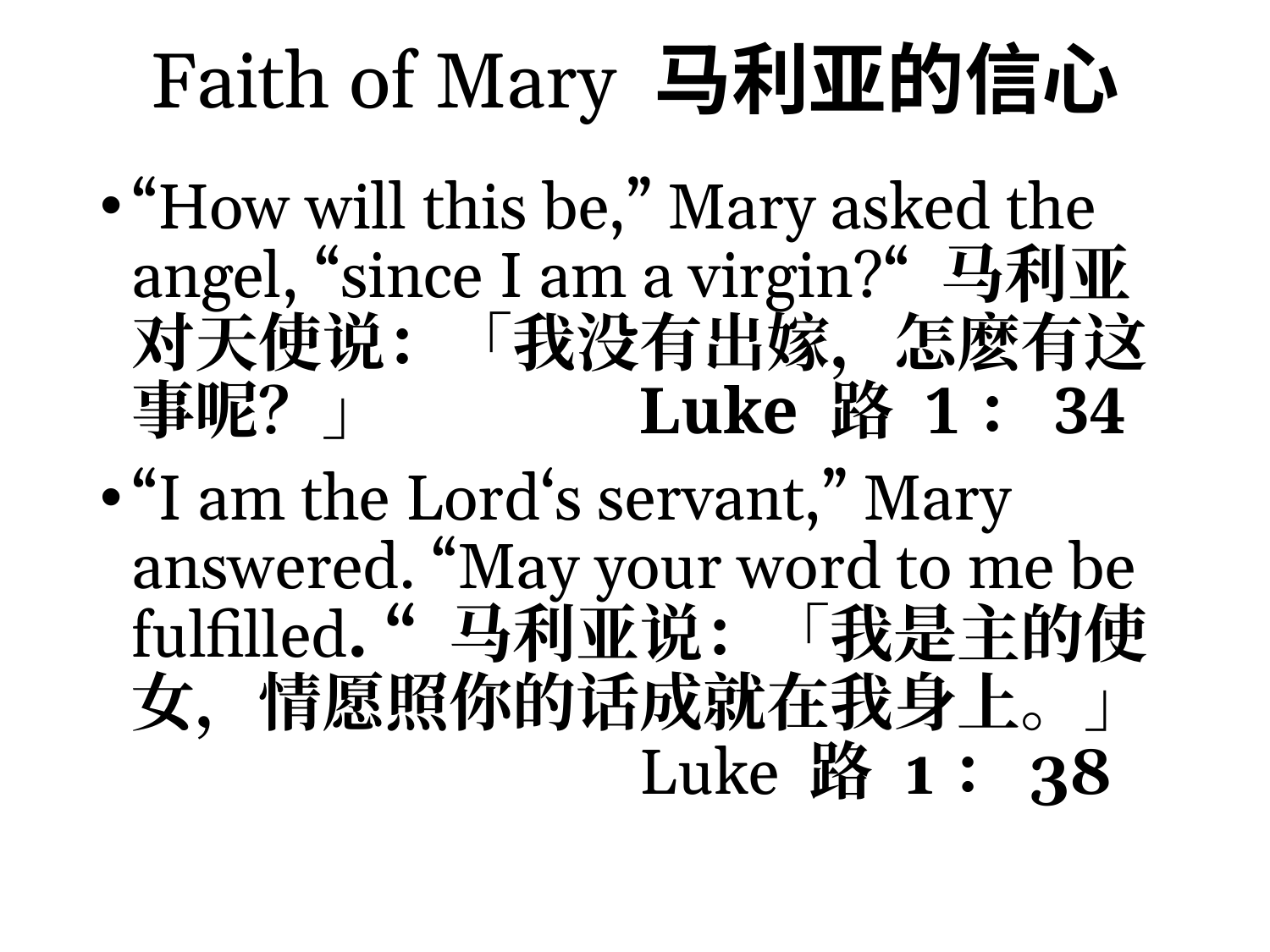

# Faith of Mary 马利亚的信心
“How will this be,” Mary asked the angel, “since I am a virgin?“ 马利亚对天使说：「我没有出嫁，怎麽有这事呢？」		Luke 路 1：34
“I am the Lord‘s servant,” Mary answered. “May your word to me be fulfilled. “ 马利亚说：「我是主的使女，情愿照你的话成就在我身上。」				Luke 路 1：38